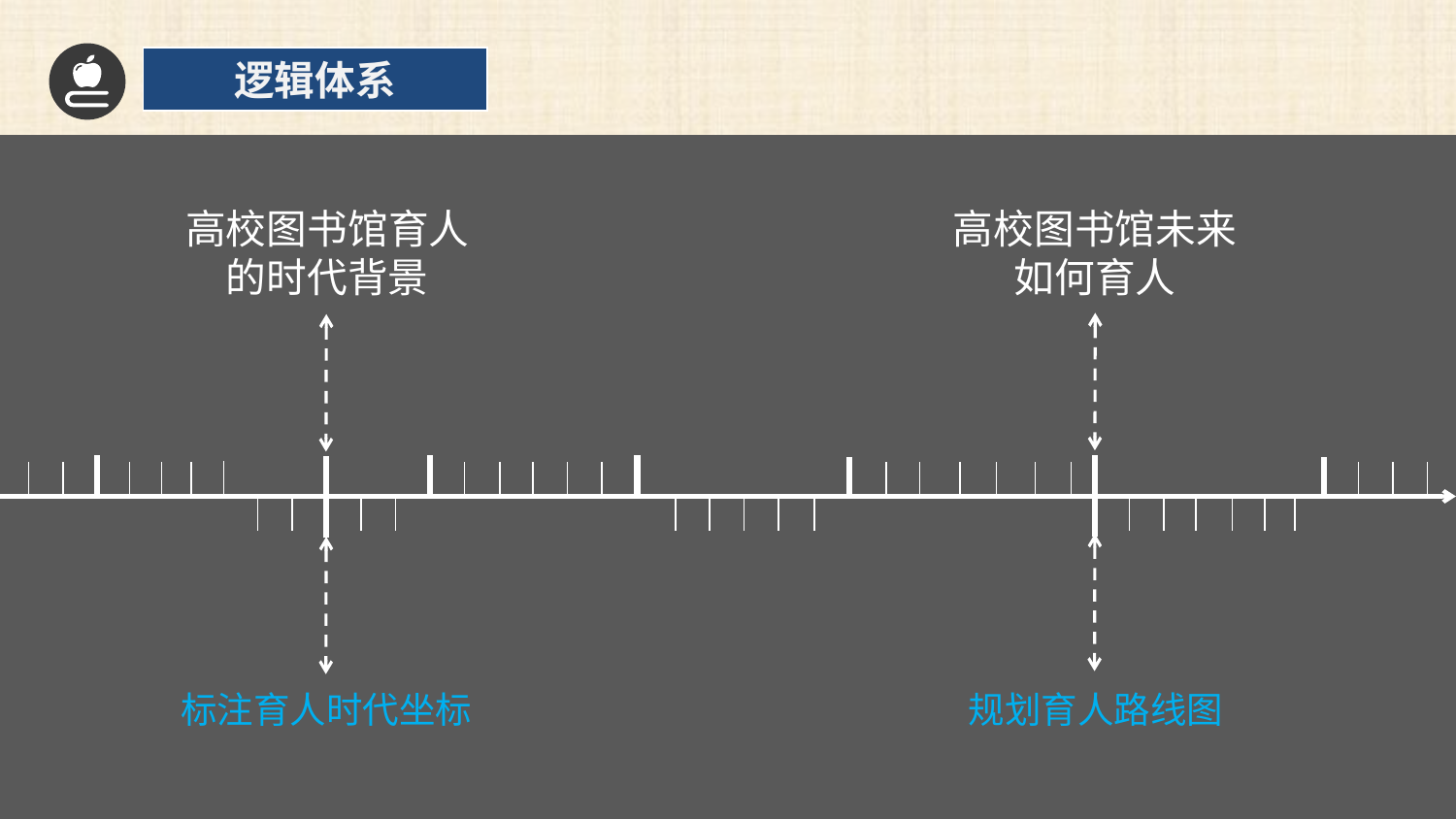

逻辑体系

高校图书馆未来
如何育人
高校图书馆育人
的时代背景
标注育人时代坐标
规划育人路线图